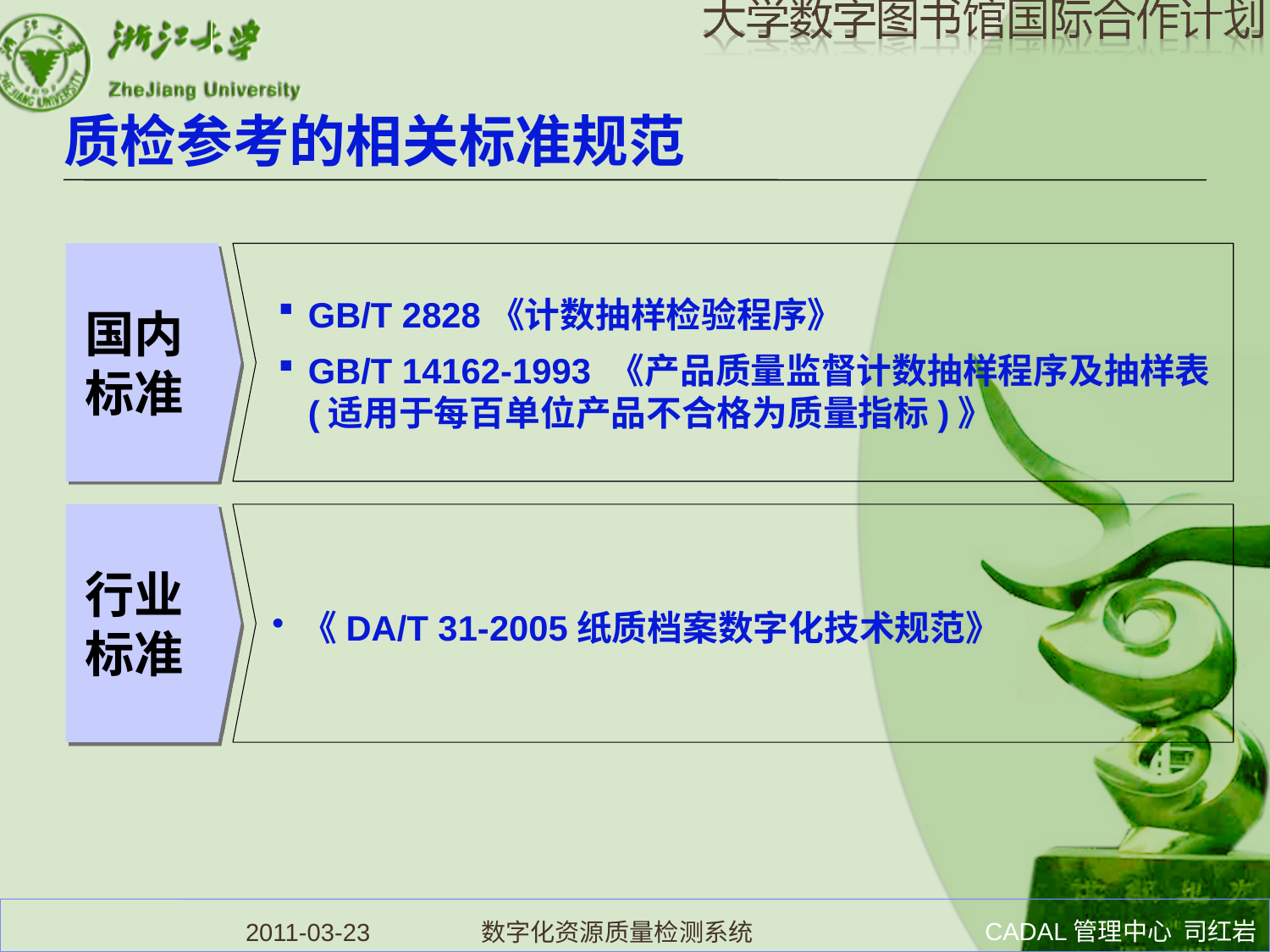

质检参考的相关标准规范

GB/T 2828《计数抽样检验程序》
GB/T 14162-1993 《产品质量监督计数抽样程序及抽样表(适用于每百单位产品不合格为质量指标)》
国内标准

行业标准
《DA/T 31-2005纸质档案数字化技术规范》
2011-03-23               数字化资源质量检测系统